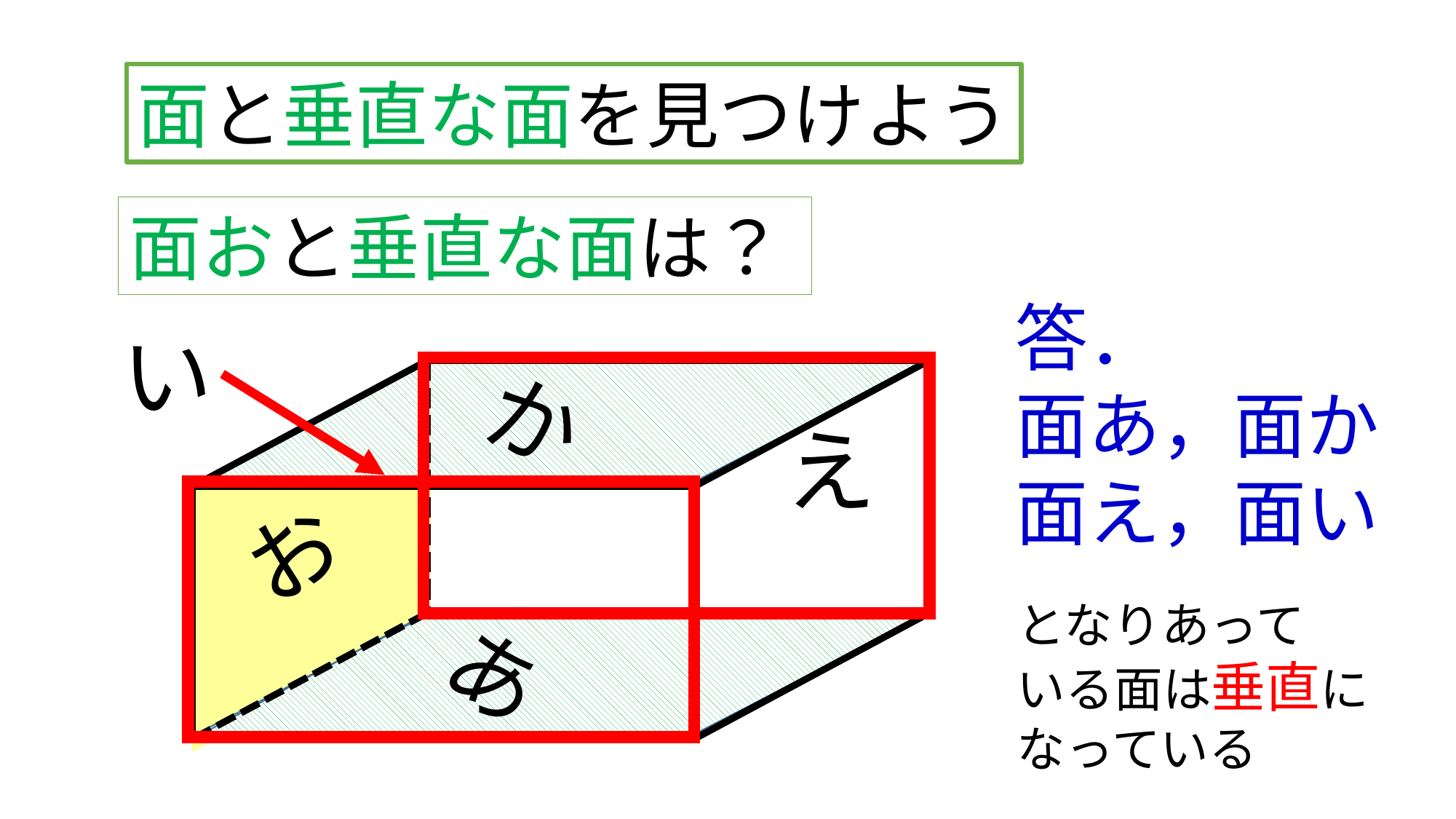

面と垂直な面を見つけよう
面おと垂直な面は？
答．
面あ，面か
面え，面い
い

か

え

お
となりあって
いる面は垂直に
なっている

あ